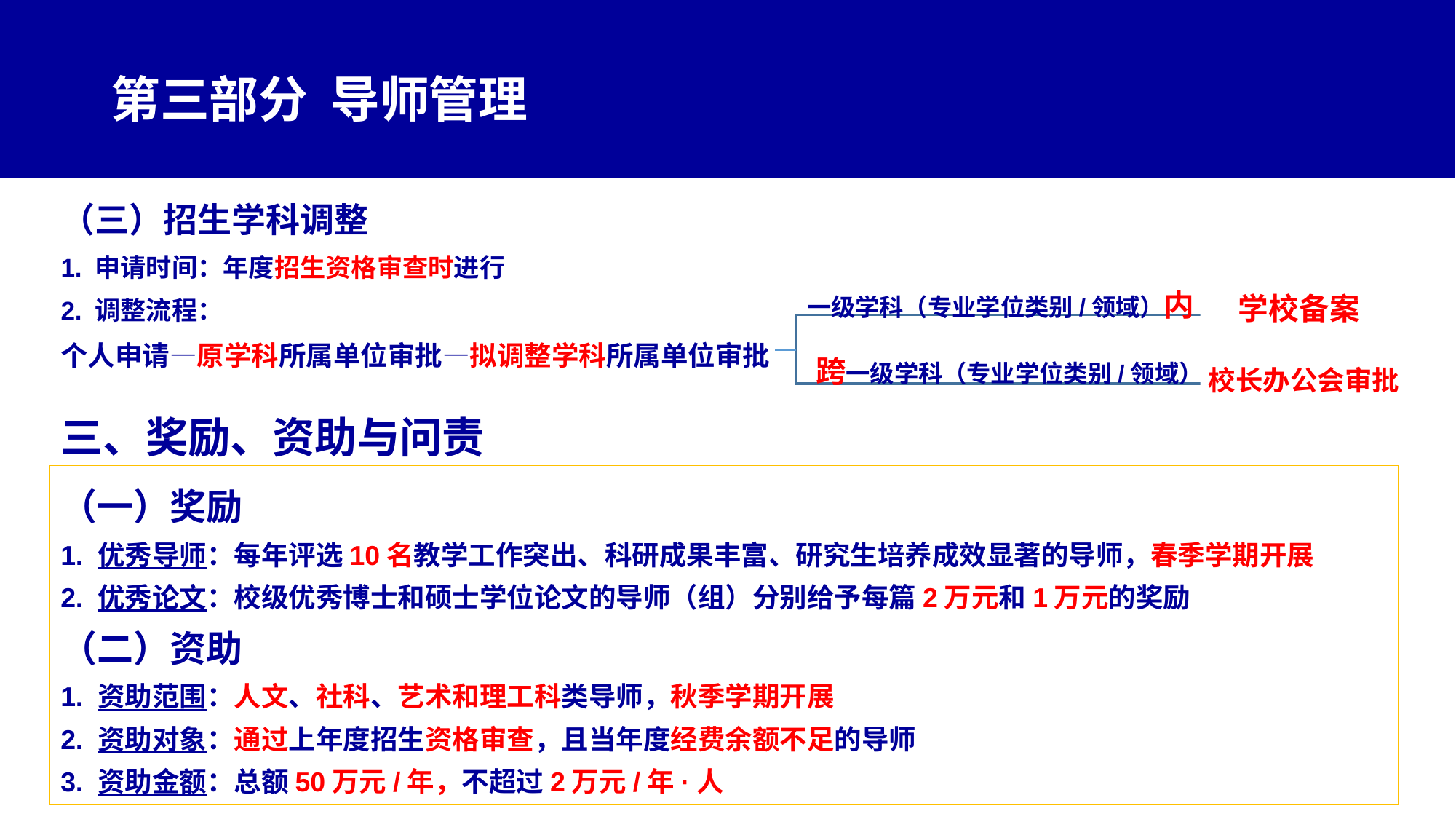

# 第三部分  导师管理
（三）招生学科调整
1. 申请时间：年度招生资格审查时进行
2. 调整流程：
一级学科（专业学位类别/领域）内

学校备案

个人申请—原学科所属单位审批—拟调整学科所属单位审批

跨一级学科（专业学位类别/领域）
校长办公会审批
三、奖励、资助与问责
（一）奖励
1. 优秀导师：每年评选10名教学工作突出、科研成果丰富、研究生培养成效显著的导师，春季学期开展
2. 优秀论文：校级优秀博士和硕士学位论文的导师（组）分别给予每篇2万元和1万元的奖励
（二）资助
1. 资助范围：人文、社科、艺术和理工科类导师，秋季学期开展
2. 资助对象：通过上年度招生资格审查，且当年度经费余额不足的导师
3. 资助金额：总额50万元/年，不超过2万元/年·人